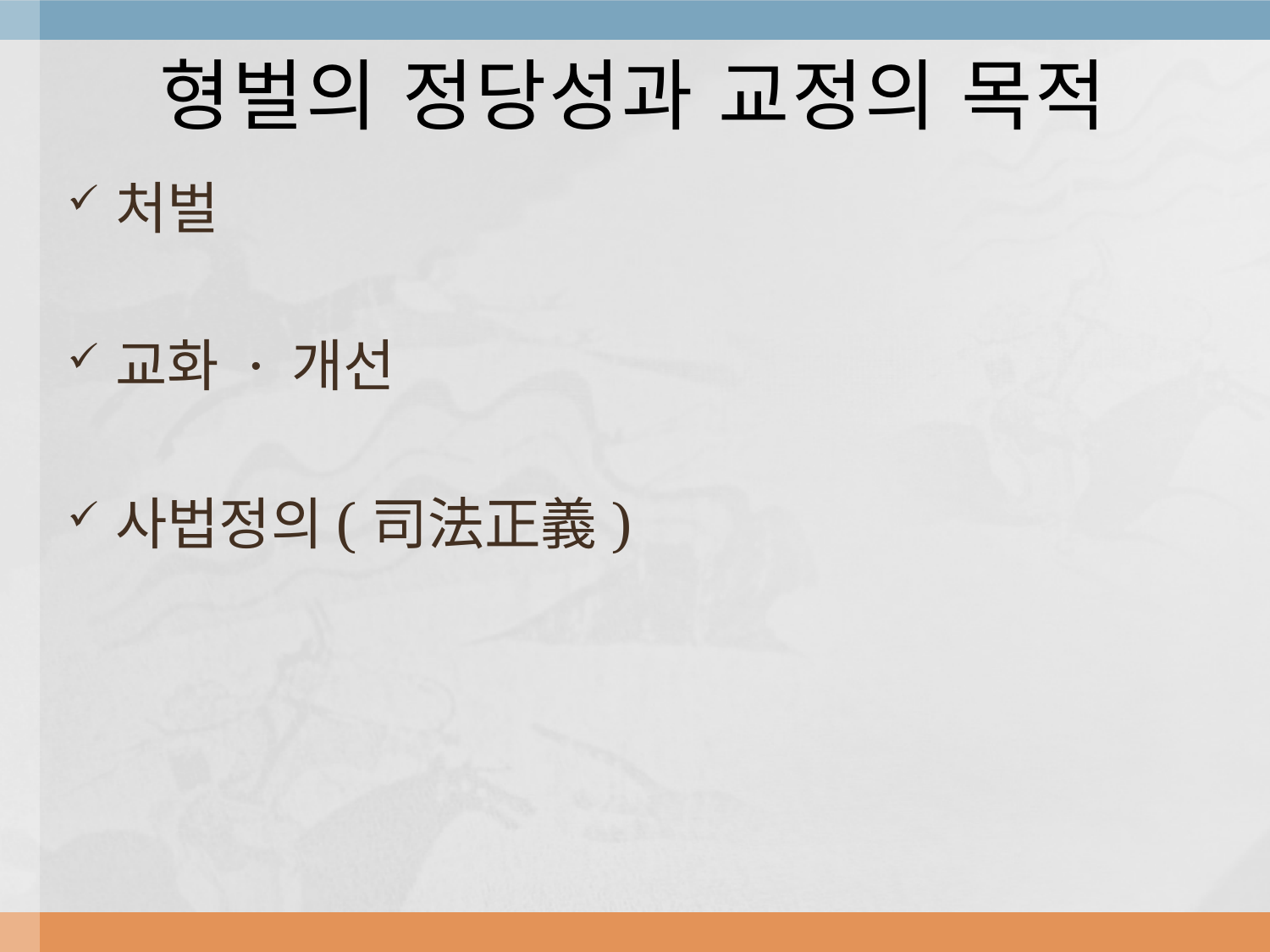

# 형벌의 정당성과 교정의 목적
처벌

교화 · 개선

사법정의(司法正義)